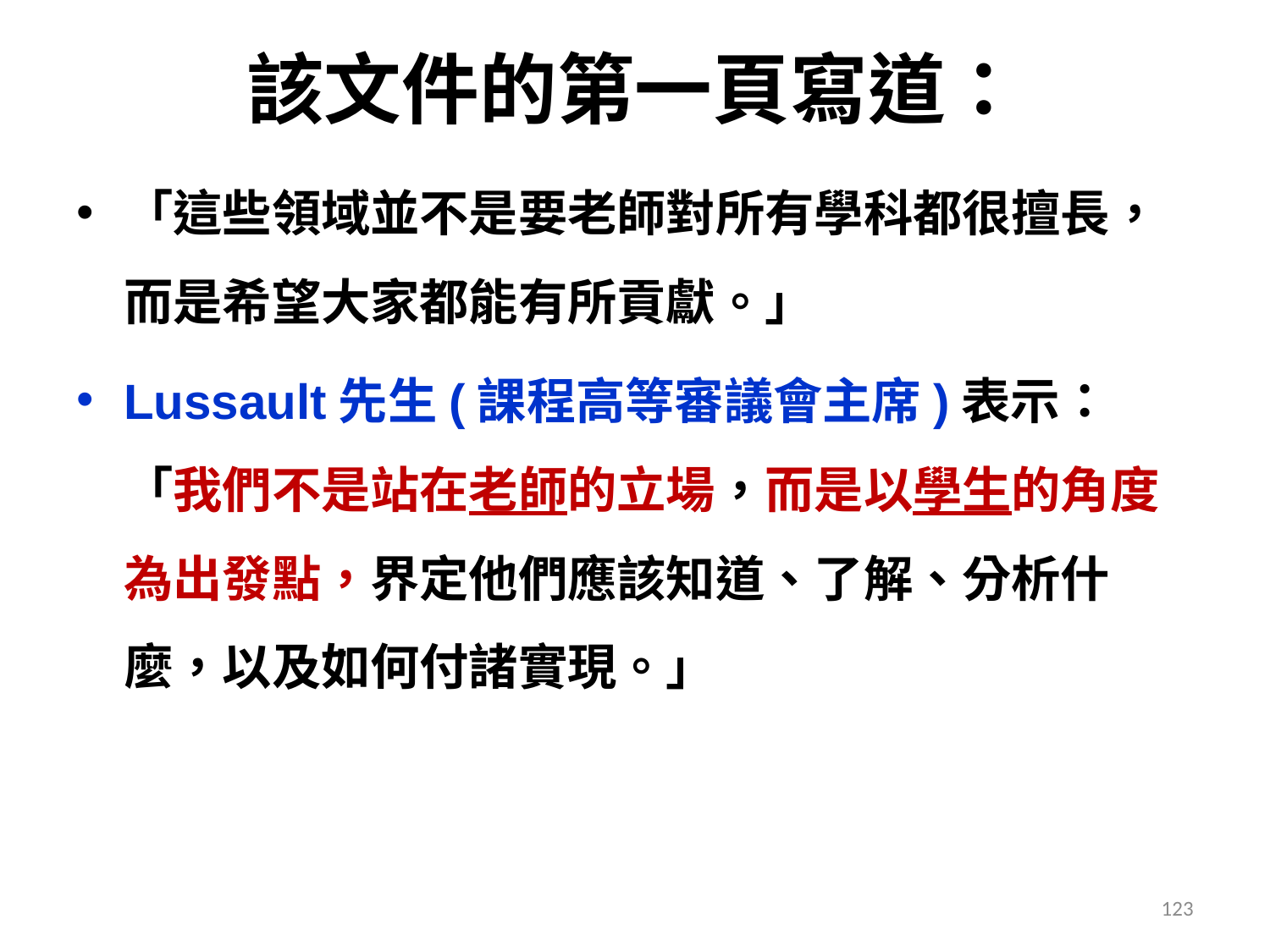

# 該文件的第一頁寫道：
「這些領域並不是要老師對所有學科都很擅長，而是希望大家都能有所貢獻。」
Lussault先生(課程高等審議會主席)表示：「我們不是站在老師的立場，而是以學生的角度為出發點，界定他們應該知道、了解、分析什麼，以及如何付諸實現。」
123